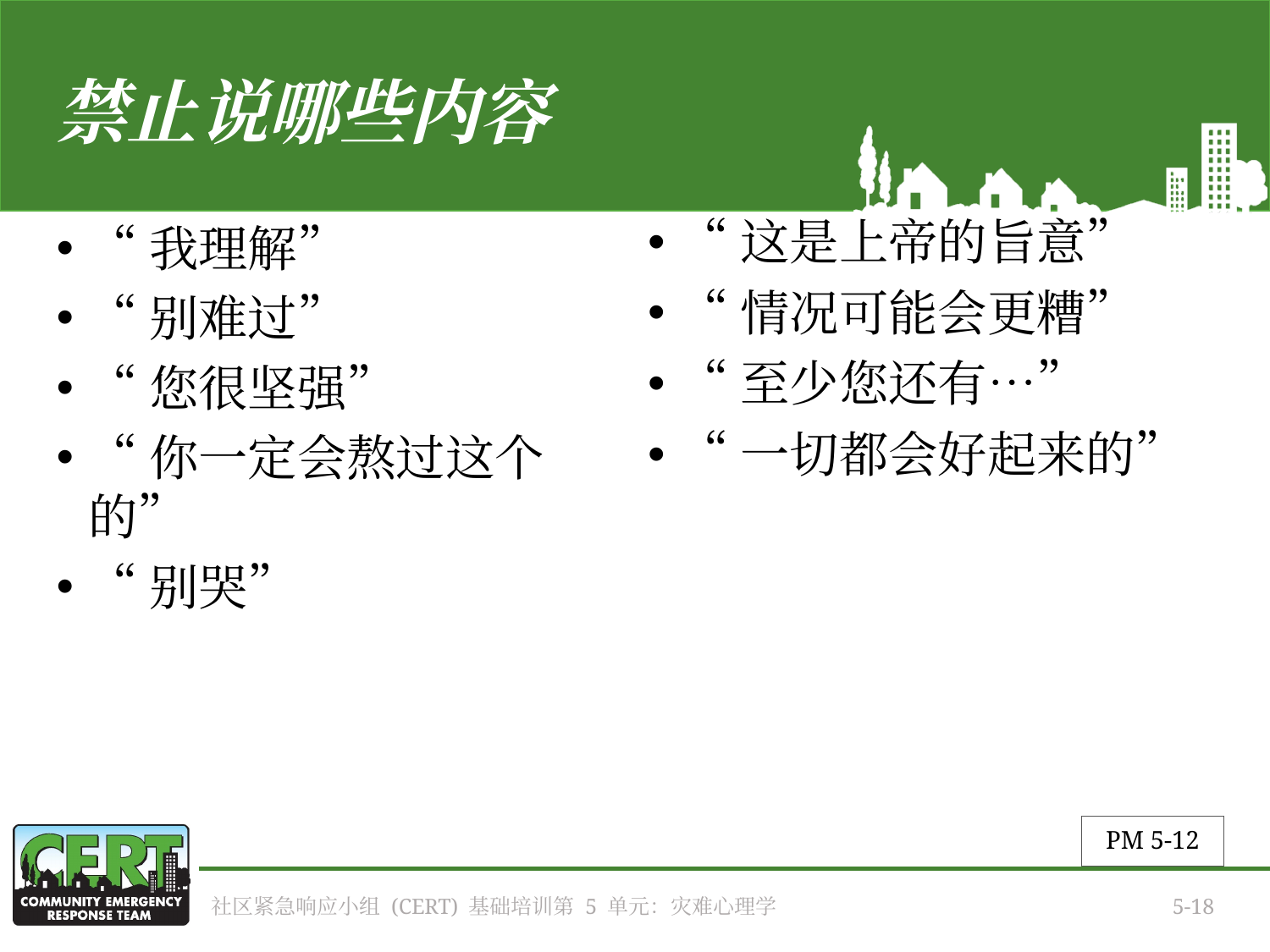

# 禁止说哪些内容
“我理解”
“别难过”
“您很坚强”
“你一定会熬过这个的”
“别哭”
“这是上帝的旨意”
“情况可能会更糟”
“至少您还有…”
“一切都会好起来的”

PM 5-12
社区紧急响应小组 (CERT) 基础培训第 5 单元：灾难心理学
5-18